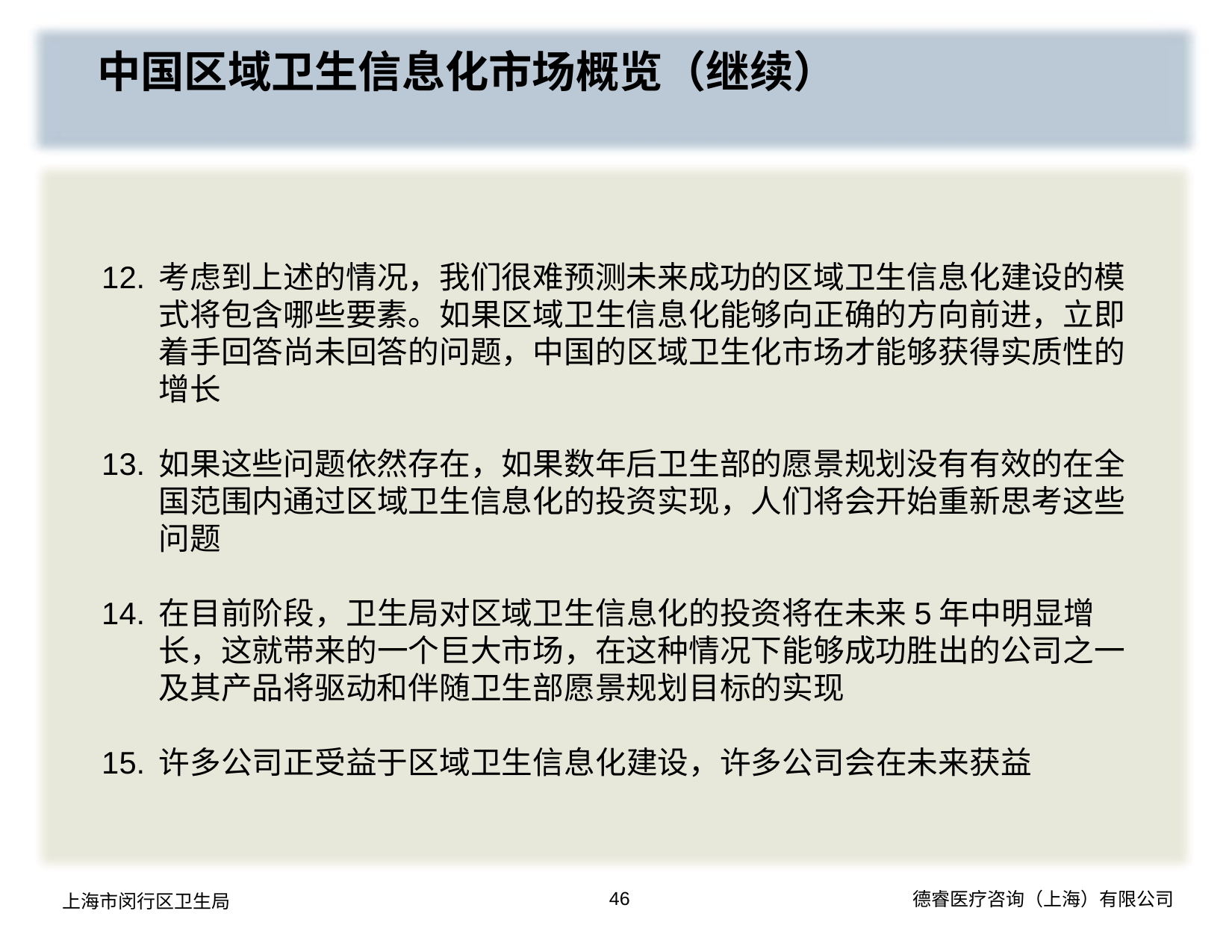

中国区域卫生信息化市场概览（继续）
12.	考虑到上述的情况，我们很难预测未来成功的区域卫生信息化建设的模式将包含哪些要素。如果区域卫生信息化能够向正确的方向前进，立即着手回答尚未回答的问题，中国的区域卫生化市场才能够获得实质性的增长
13.	如果这些问题依然存在，如果数年后卫生部的愿景规划没有有效的在全国范围内通过区域卫生信息化的投资实现，人们将会开始重新思考这些问题
14.	在目前阶段，卫生局对区域卫生信息化的投资将在未来5年中明显增长，这就带来的一个巨大市场，在这种情况下能够成功胜出的公司之一及其产品将驱动和伴随卫生部愿景规划目标的实现
15.	许多公司正受益于区域卫生信息化建设，许多公司会在未来获益
46